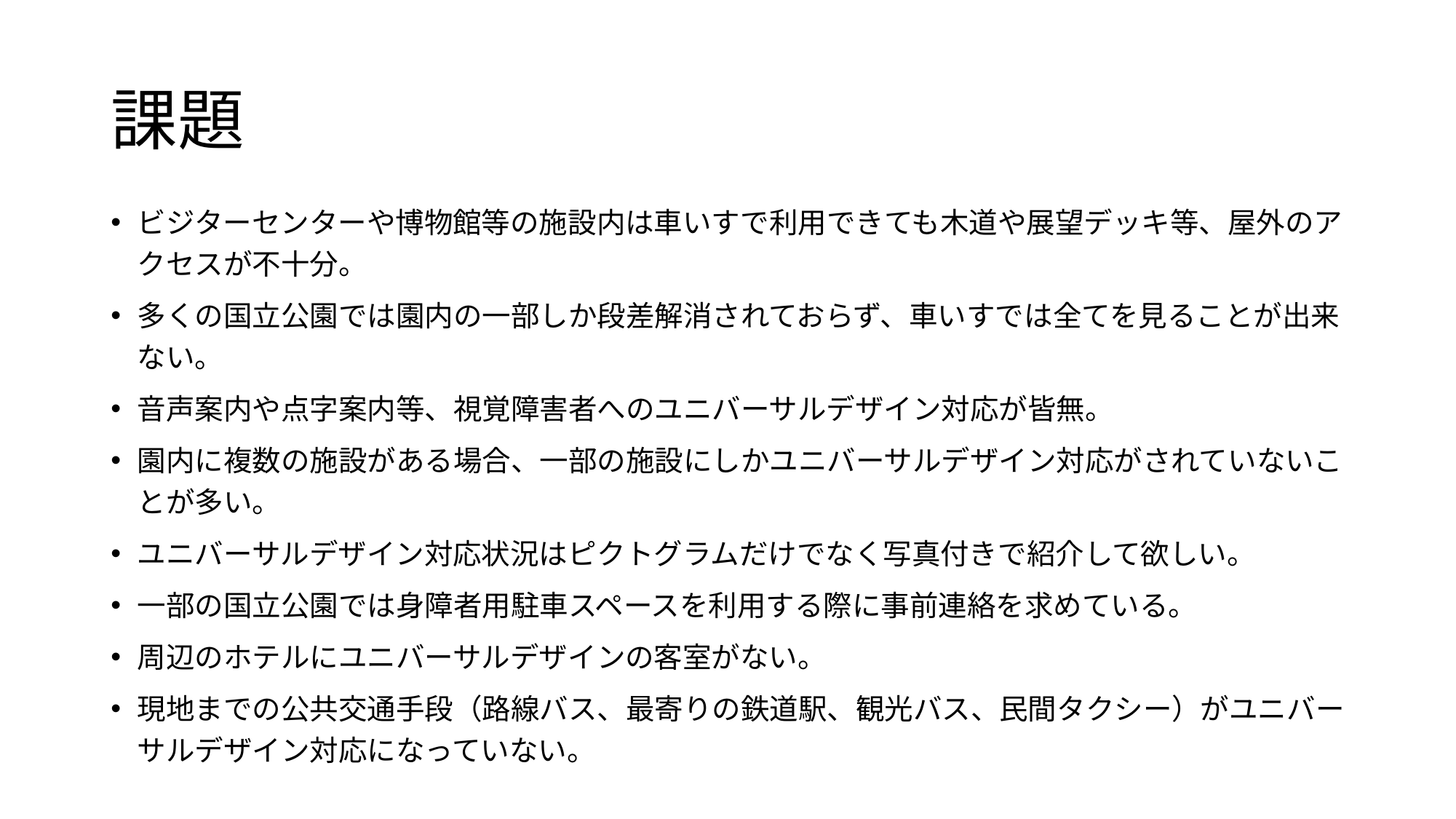

# 課題
ビジターセンターや博物館等の施設内は車いすで利用できても木道や展望デッキ等、屋外のアクセスが不十分。
多くの国立公園では園内の一部しか段差解消されておらず、車いすでは全てを見ることが出来ない。
音声案内や点字案内等、視覚障害者へのユニバーサルデザイン対応が皆無。
園内に複数の施設がある場合、一部の施設にしかユニバーサルデザイン対応がされていないことが多い。
ユニバーサルデザイン対応状況はピクトグラムだけでなく写真付きで紹介して欲しい。
一部の国立公園では身障者用駐車スペースを利用する際に事前連絡を求めている。
周辺のホテルにユニバーサルデザインの客室がない。
現地までの公共交通手段（路線バス、最寄りの鉄道駅、観光バス、民間タクシー）がユニバーサルデザイン対応になっていない。